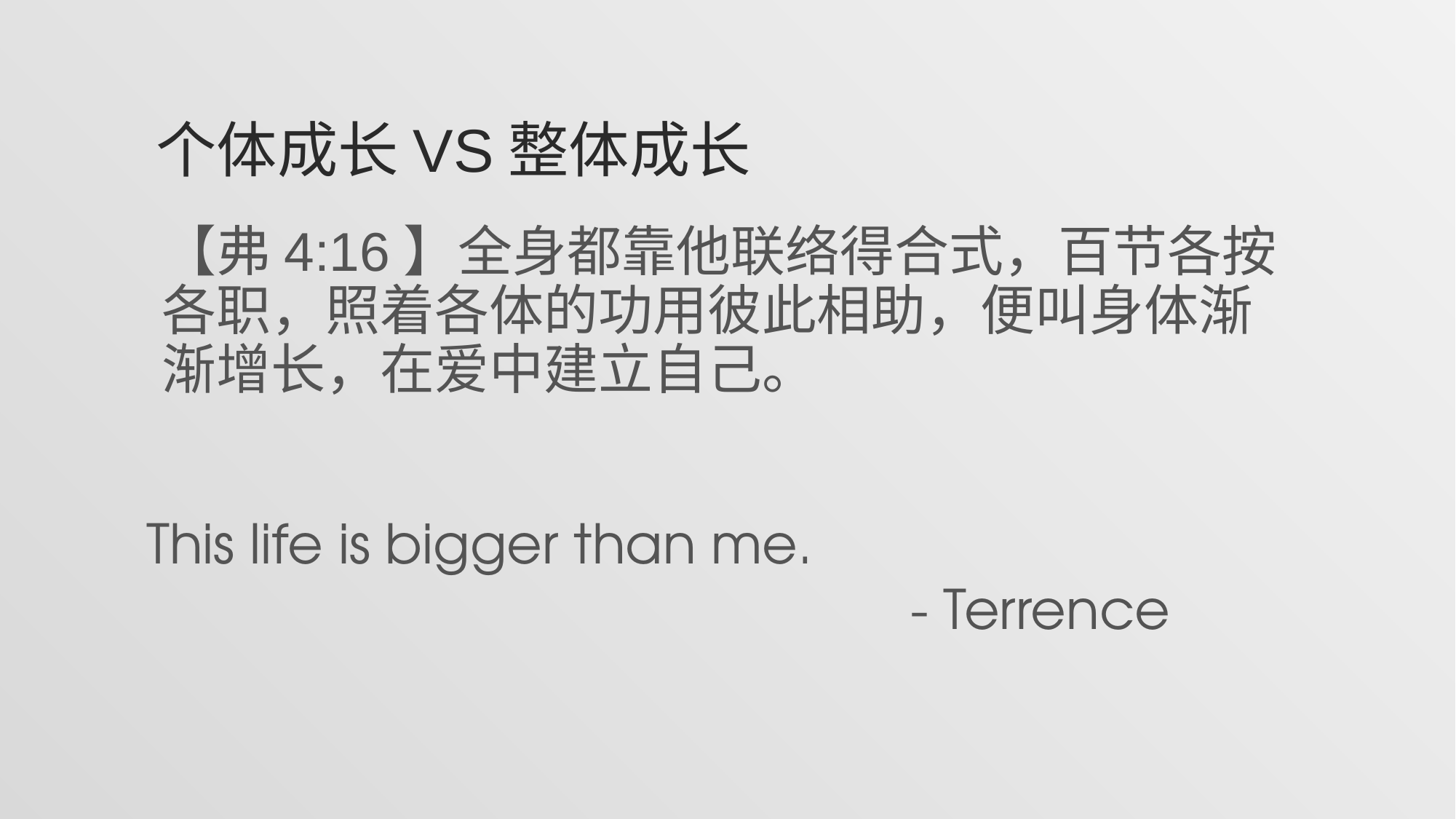

# 个体成长vs整体成长
【弗4:16】全身都靠他联络得合式，百节各按各职，照着各体的功用彼此相助，便叫身体渐渐增长，在爱中建立自己。

This life is bigger than me.
							- Terrence